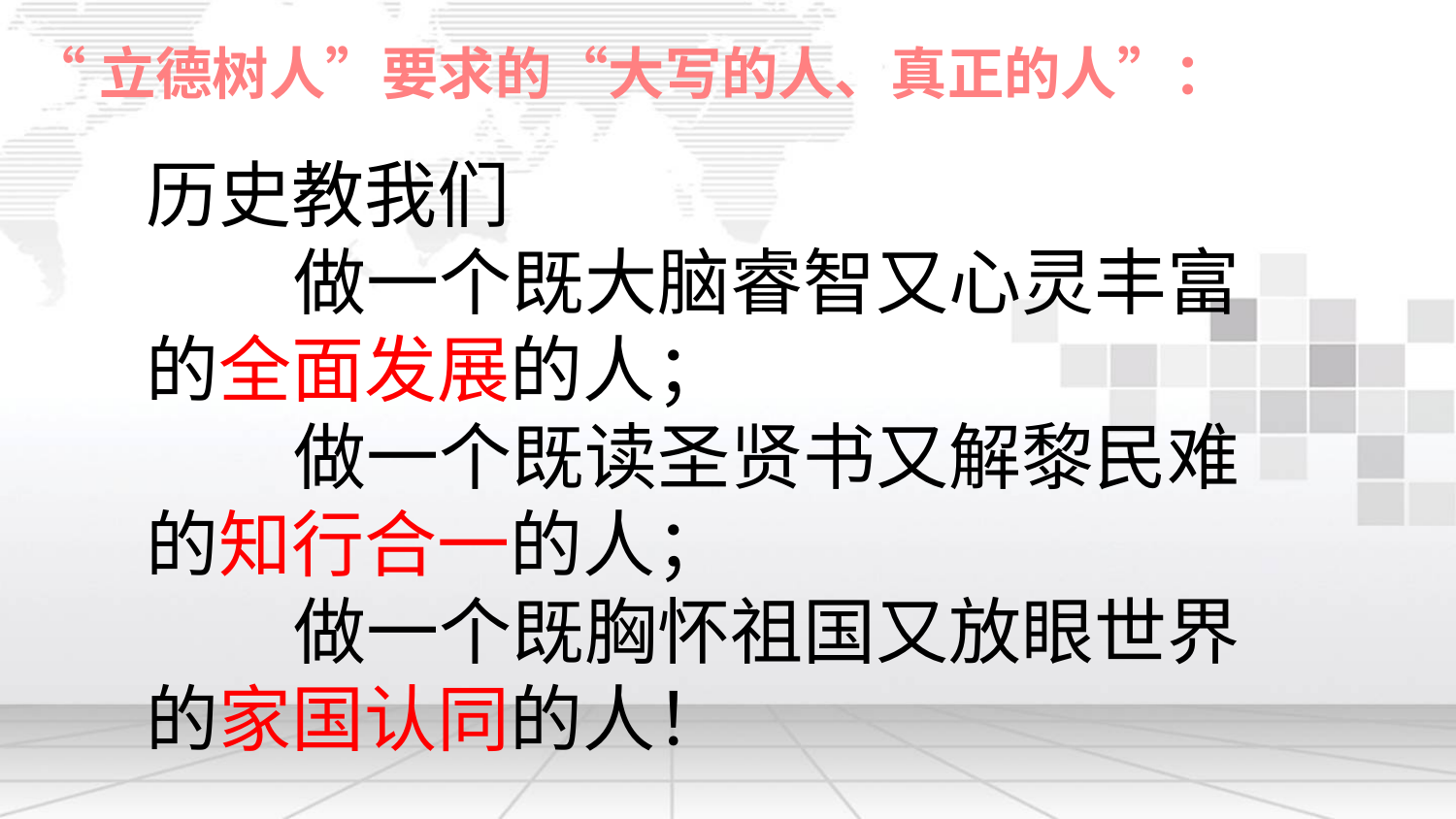

“立德树人”要求的“大写的人、真正的人”：

历史教我们
        做一个既大脑睿智又心灵丰富的全面发展的人；
        做一个既读圣贤书又解黎民难的知行合一的人；
        做一个既胸怀祖国又放眼世界的家国认同的人！